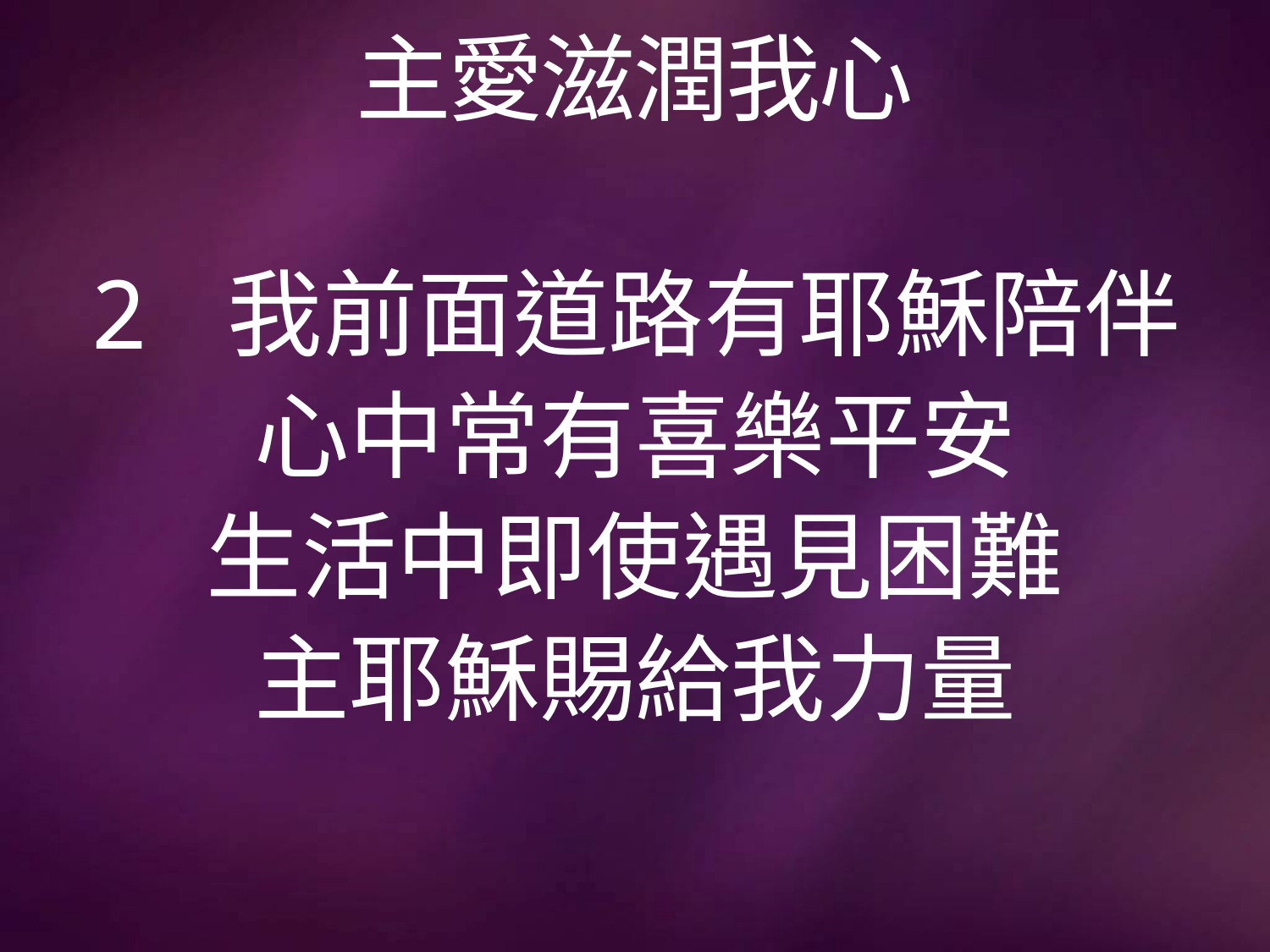

# 主愛滋潤我心
2 我前面道路有耶穌陪伴
心中常有喜樂平安
生活中即使遇見困難
主耶穌賜給我力量